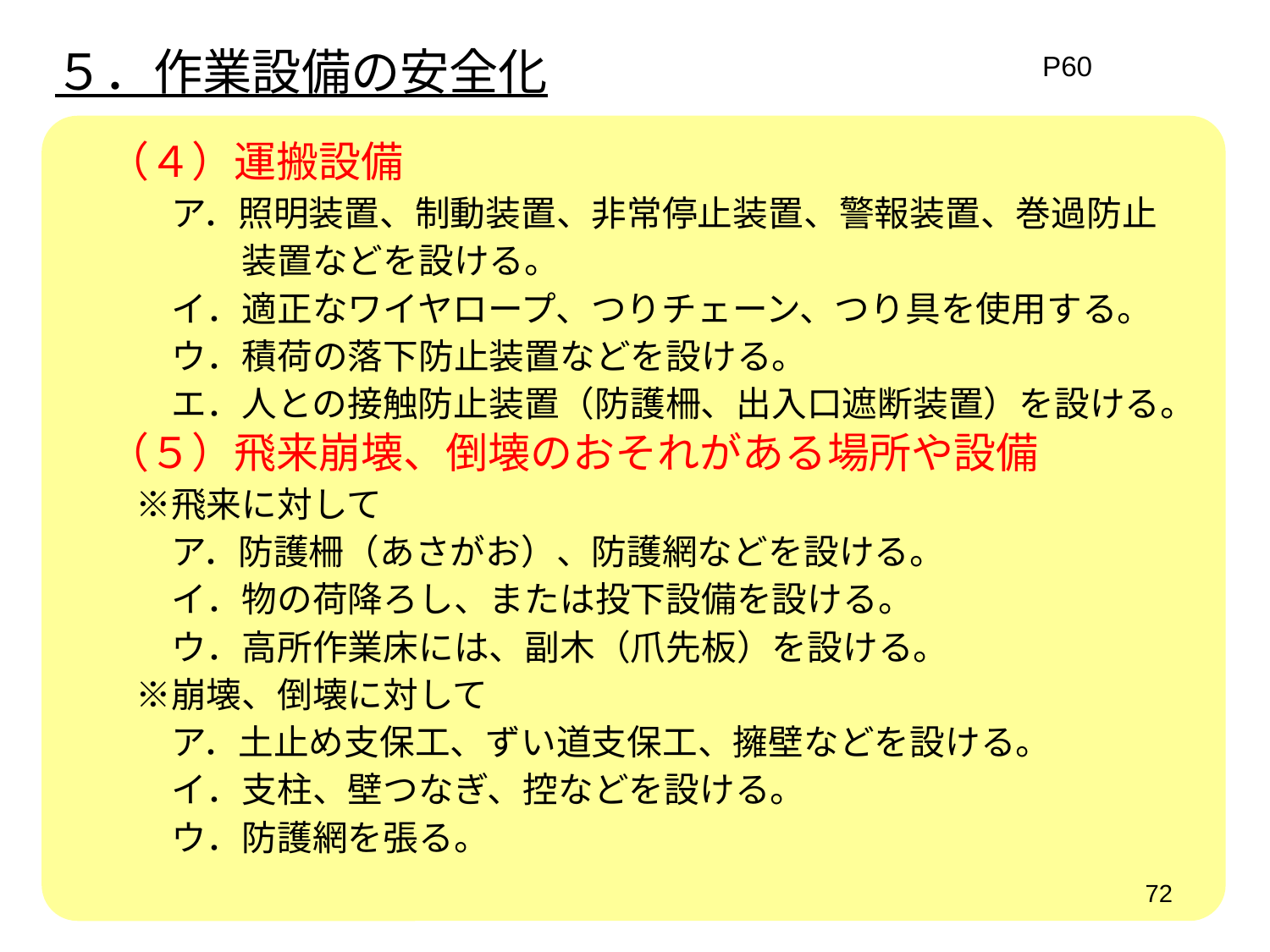

５．作業設備の安全化
P60
　（４）運搬設備
　　　ア．照明装置、制動装置、非常停止装置、警報装置、巻過防止
　　　　　装置などを設ける。
　　　イ．適正なワイヤロープ、つりチェーン、つり具を使用する。
　　　ウ．積荷の落下防止装置などを設ける。
　　　エ．人との接触防止装置（防護柵、出入口遮断装置）を設ける。
　（５）飛来崩壊、倒壊のおそれがある場所や設備
　　※飛来に対して
　　　ア．防護柵（あさがお）、防護網などを設ける。
　　　イ．物の荷降ろし、または投下設備を設ける。
　　　ウ．高所作業床には、副木（爪先板）を設ける。
　　※崩壊、倒壊に対して
　　　ア．土止め支保工、ずい道支保工、擁壁などを設ける。
　　　イ．支柱、壁つなぎ、控などを設ける。
　　　ウ．防護網を張る。

72